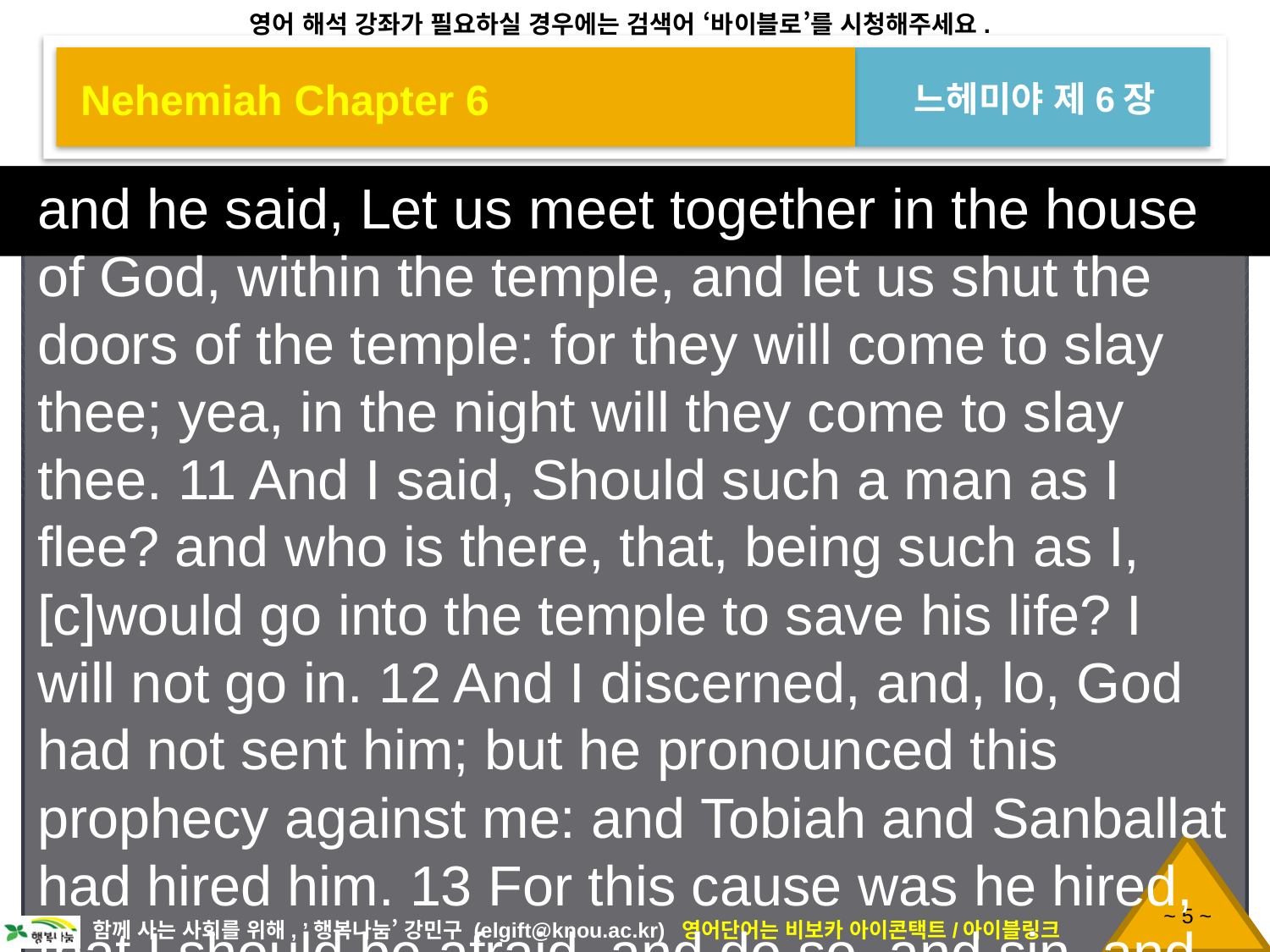

Nehemiah Chapter 6
느헤미야 제6장
and he said, Let us meet together in the house of God, within the temple, and let us shut the doors of the temple: for they will come to slay thee; yea, in the night will they come to slay thee. 11 And I said, Should such a man as I flee? and who is there, that, being such as I, [c]would go into the temple to save his life? I will not go in. 12 And I discerned, and, lo, God had not sent him; but he pronounced this prophecy against me: and Tobiah and Sanballat had hired him. 13 For this cause was he hired, that I should be afraid, and do so, and sin, and that they